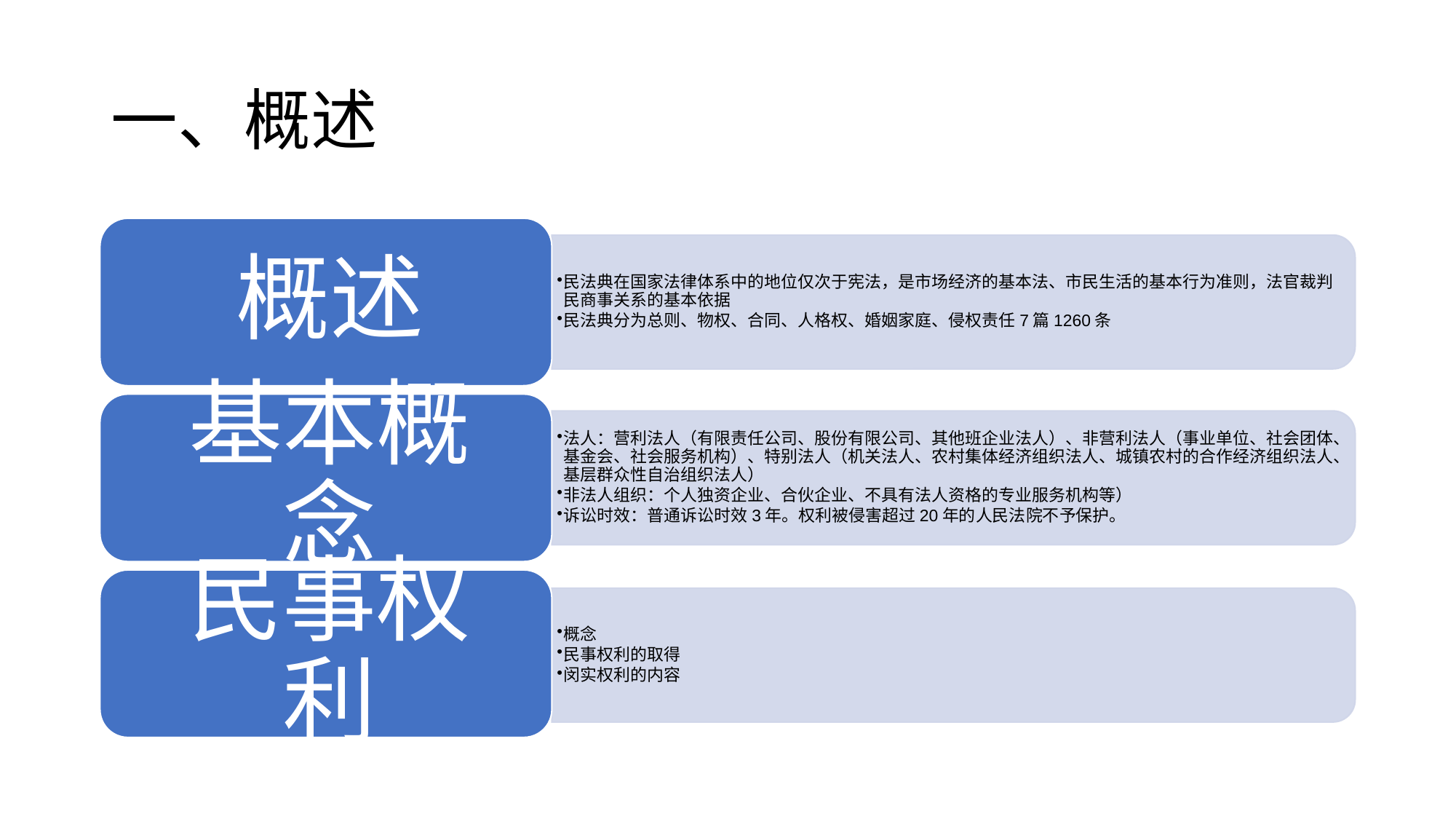

# 一、概述
民法典在国家法律体系中的地位仅次于宪法，是市场经济的基本法、市民生活的基本行为准则，法官裁判民商事关系的基本依据
民法典分为总则、物权、合同、人格权、婚姻家庭、侵权责任7篇1260条
概述
法人：营利法人（有限责任公司、股份有限公司、其他班企业法人）、非营利法人（事业单位、社会团体、基金会、社会服务机构）、特别法人（机关法人、农村集体经济组织法人、城镇农村的合作经济组织法人、基层群众性自治组织法人）
非法人组织：个人独资企业、合伙企业、不具有法人资格的专业服务机构等）
诉讼时效：普通诉讼时效3年。权利被侵害超过20年的人民法院不予保护。
基本概念
概念
民事权利的取得
闵实权利的内容
民事权利